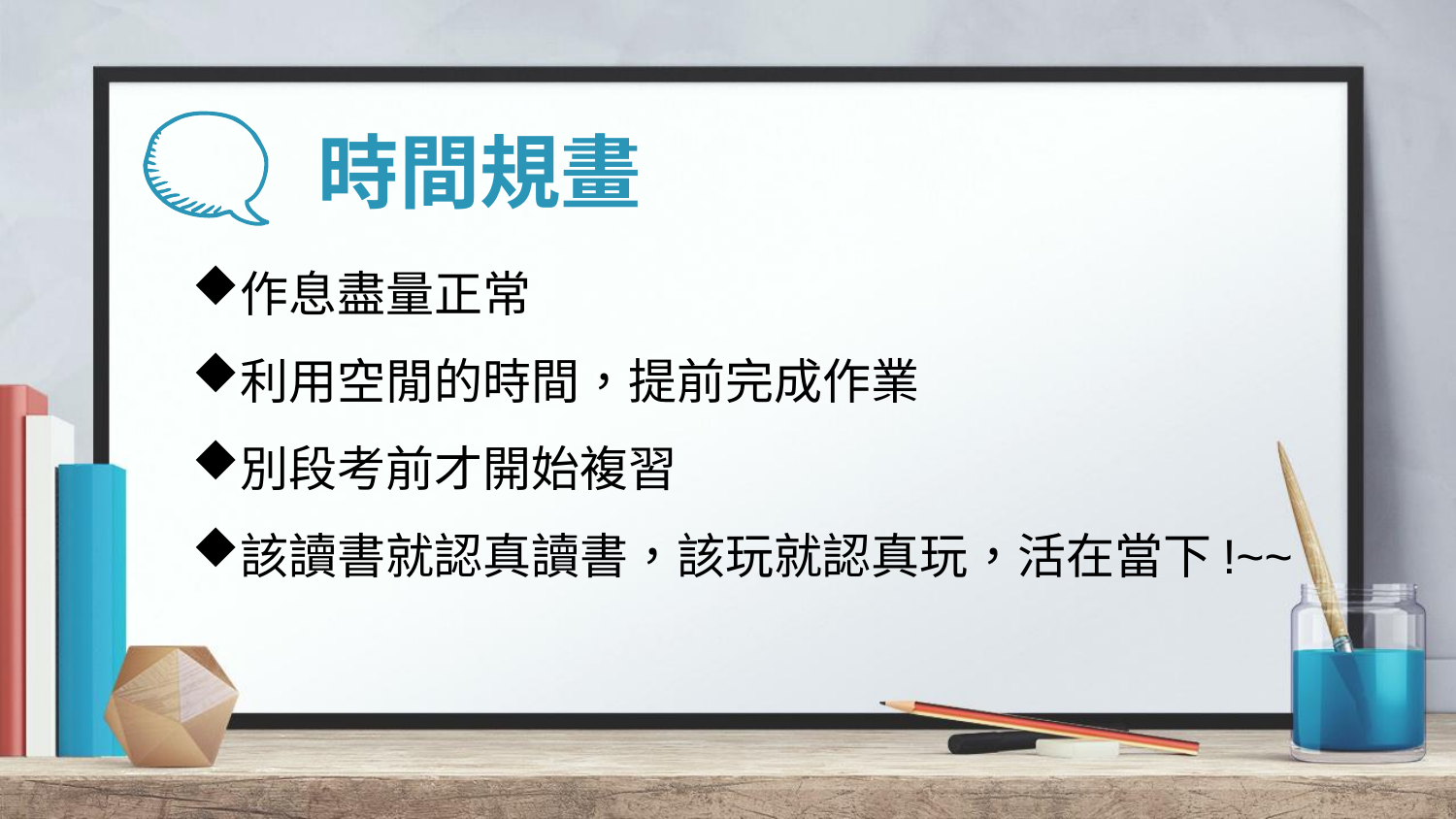

時間規畫

作息盡量正常
利用空閒的時間，提前完成作業
別段考前才開始複習
該讀書就認真讀書，該玩就認真玩，活在當下!~~